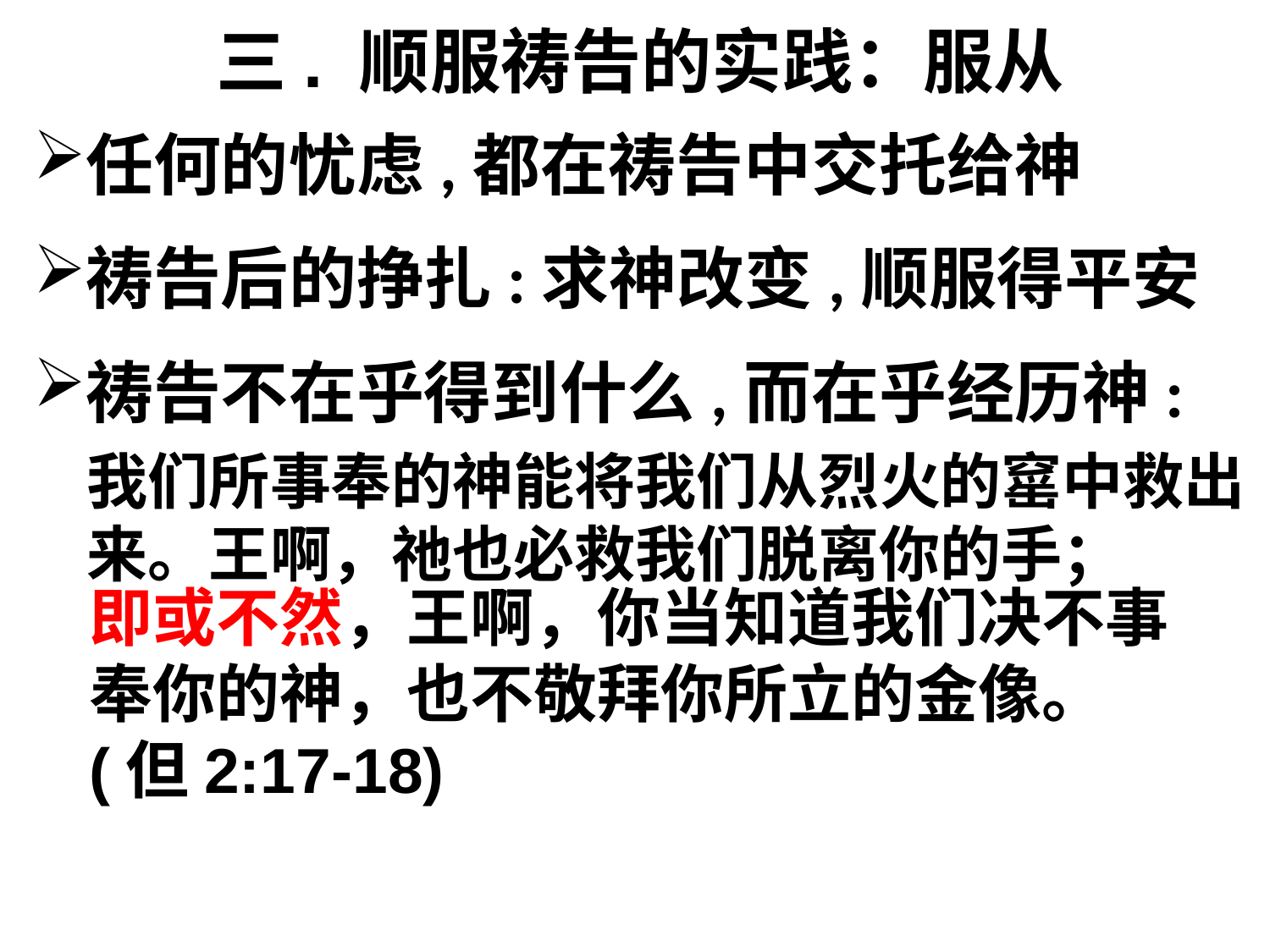

三. 顺服祷告的实践：服从
任何的忧虑,都在祷告中交托给神

祷告后的挣扎:求神改变,顺服得平安

祷告不在乎得到什么,而在乎经历神:
我们所事奉的神能将我们从烈火的窰中救出来。王啊，祂也必救我们脱离你的手；
即或不然，王啊，你当知道我们决不事奉你的神，也不敬拜你所立的金像。
(但2:17-18)